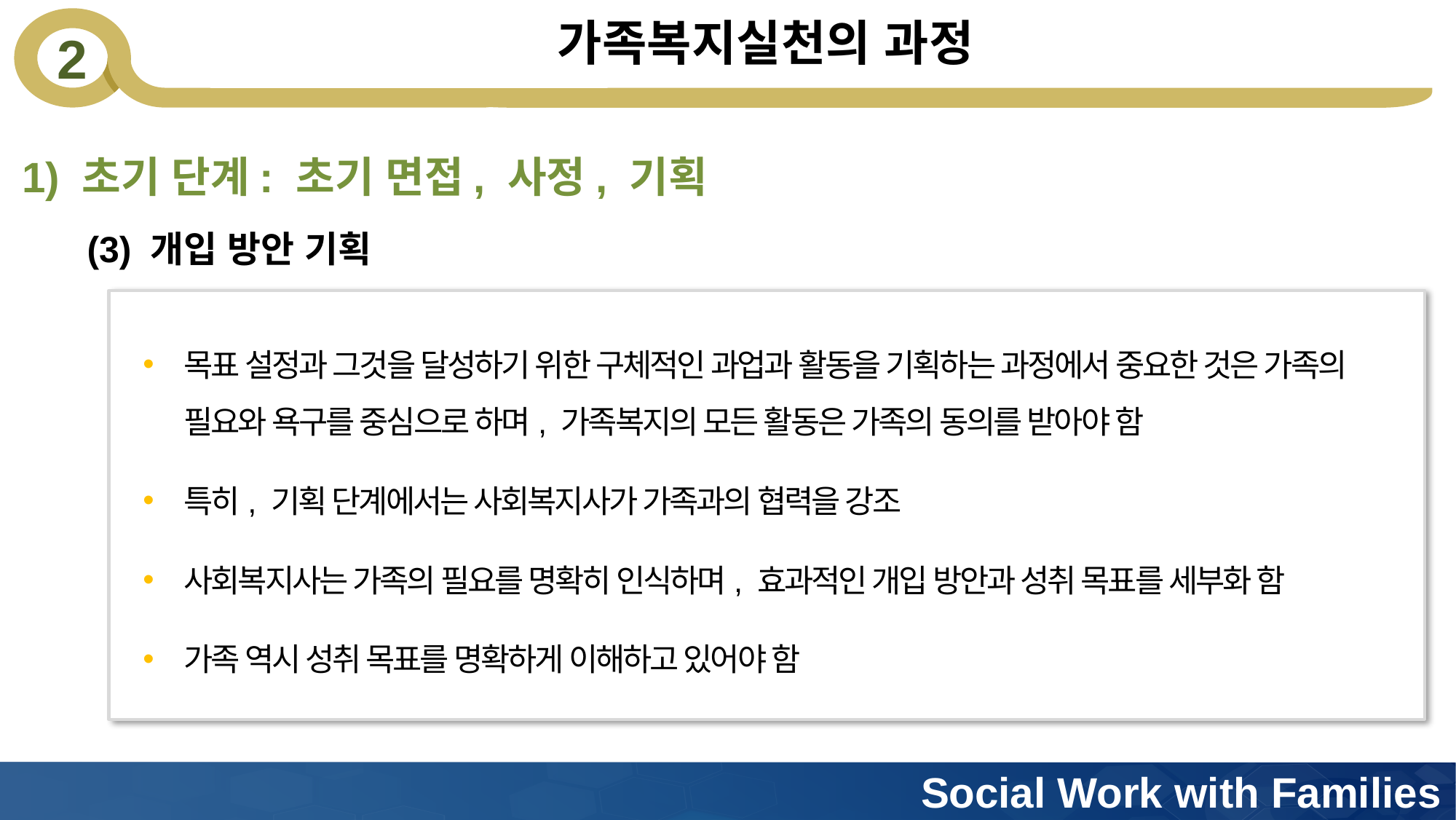

# 가족복지실천의 과정
1) 초기 단계: 초기 면접, 사정, 기획
(3) 개입 방안 기획

목표 설정과 그것을 달성하기 위한 구체적인 과업과 활동을 기획하는 과정에서 중요한 것은 가족의 필요와 욕구를 중심으로 하며, 가족복지의 모든 활동은 가족의 동의를 받아야 함

특히, 기획 단계에서는 사회복지사가 가족과의 협력을 강조

사회복지사는 가족의 필요를 명확히 인식하며, 효과적인 개입 방안과 성취 목표를 세부화 함

가족 역시 성취 목표를 명확하게 이해하고 있어야 함